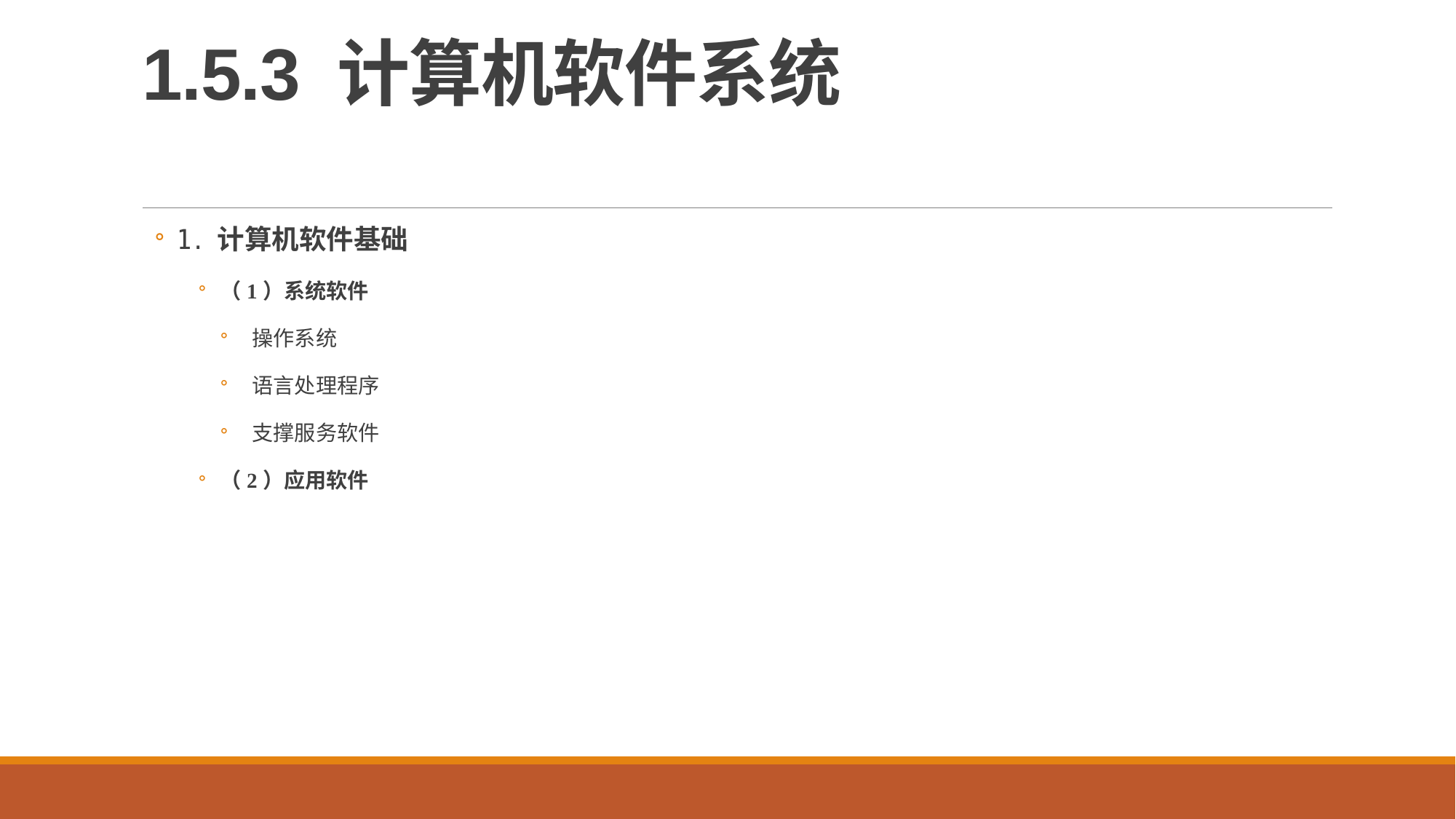

# 1.5.3 计算机软件系统
1. 计算机软件基础
（1）系统软件
 操作系统
 语言处理程序
 支撑服务软件
（2）应用软件